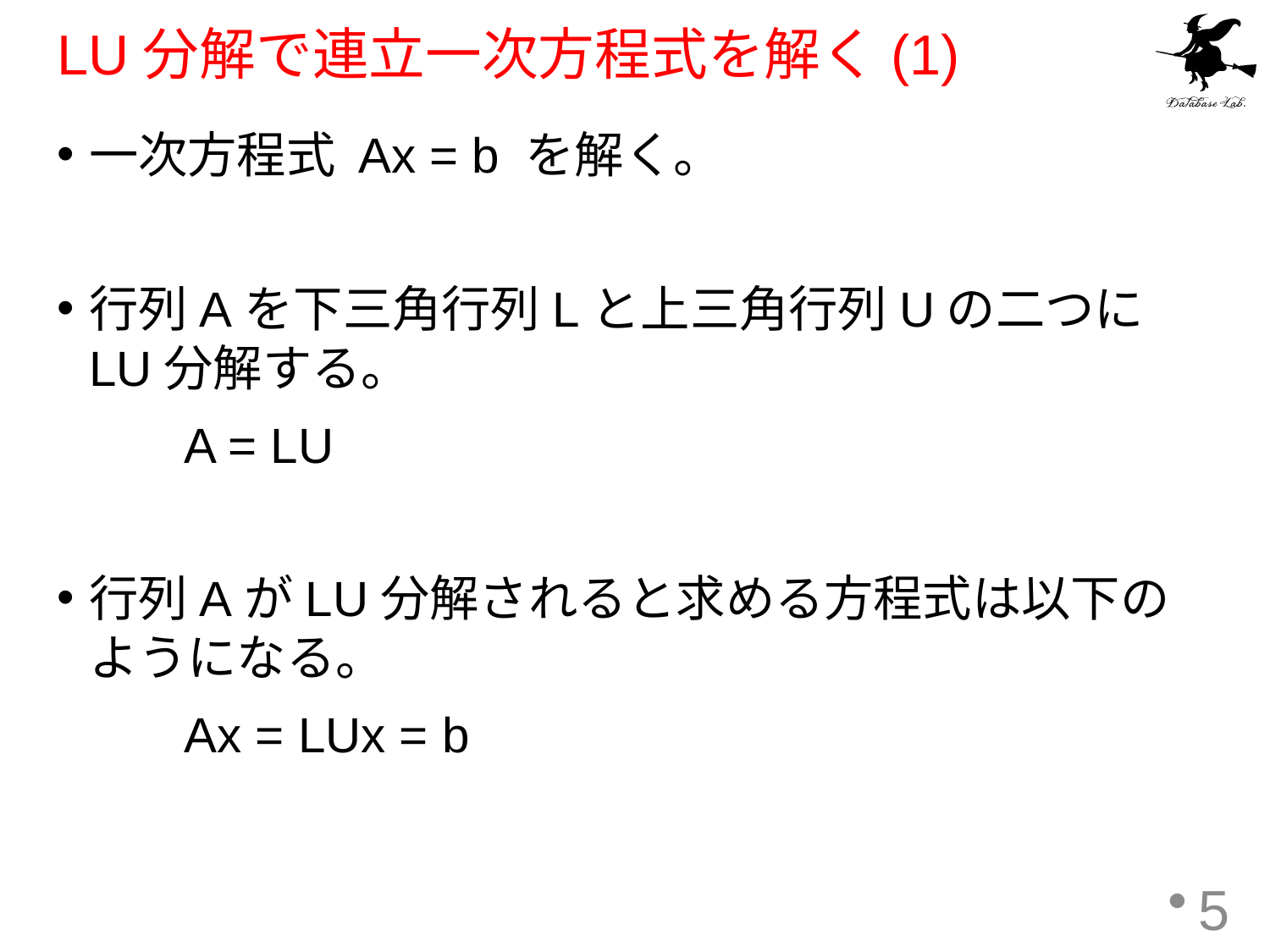

# LU分解で連立一次方程式を解く(1)
一次方程式 Ax = b を解く。

行列Aを下三角行列Lと上三角行列Uの二つにLU分解する。
	A = LU

行列AがLU分解されると求める方程式は以下のようになる。
 	Ax = LUx = b
5